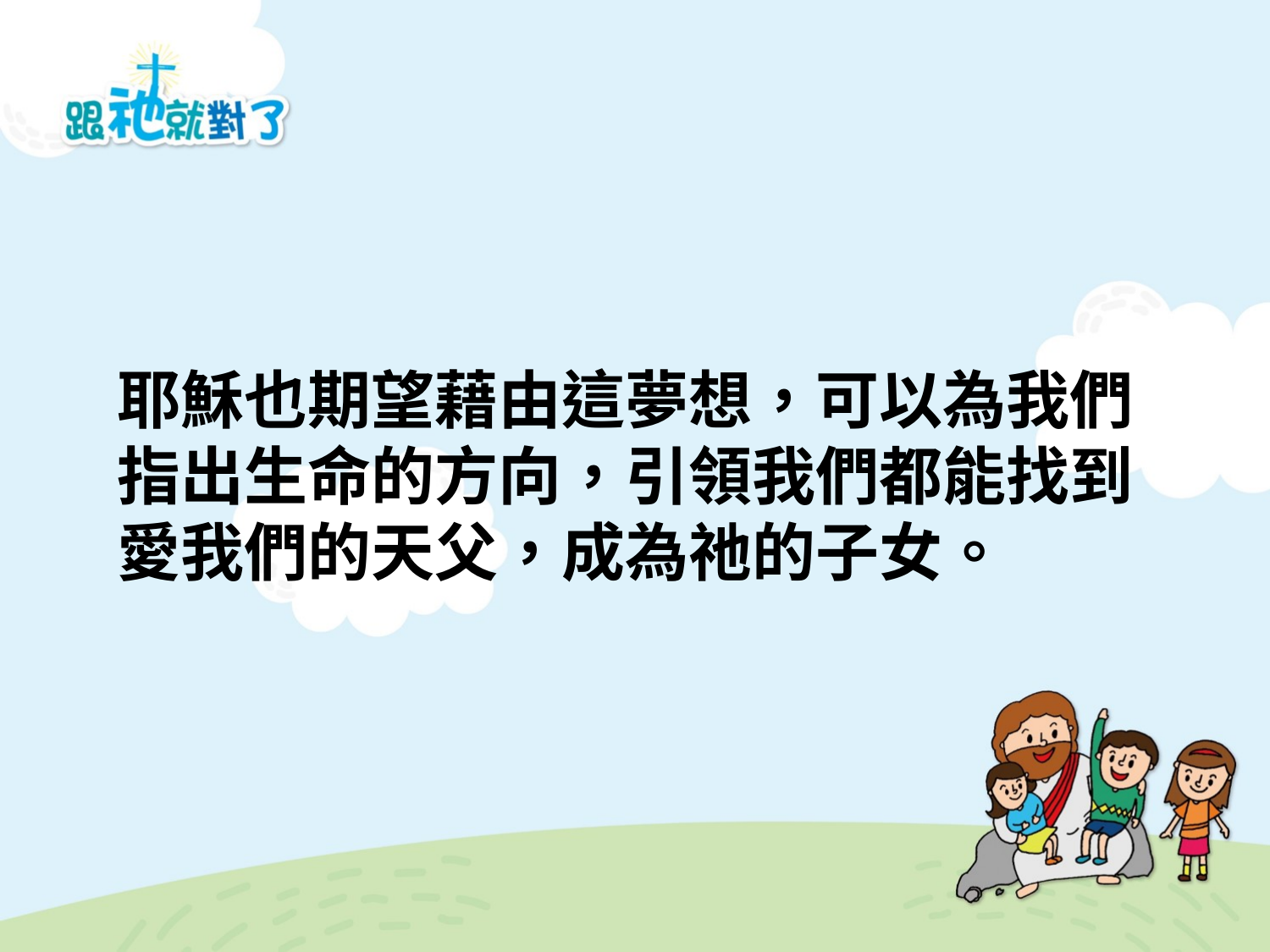

耶穌也期望藉由這夢想，可以為我們指出生命的方向，引領我們都能找到愛我們的天父，成為祂的子女。